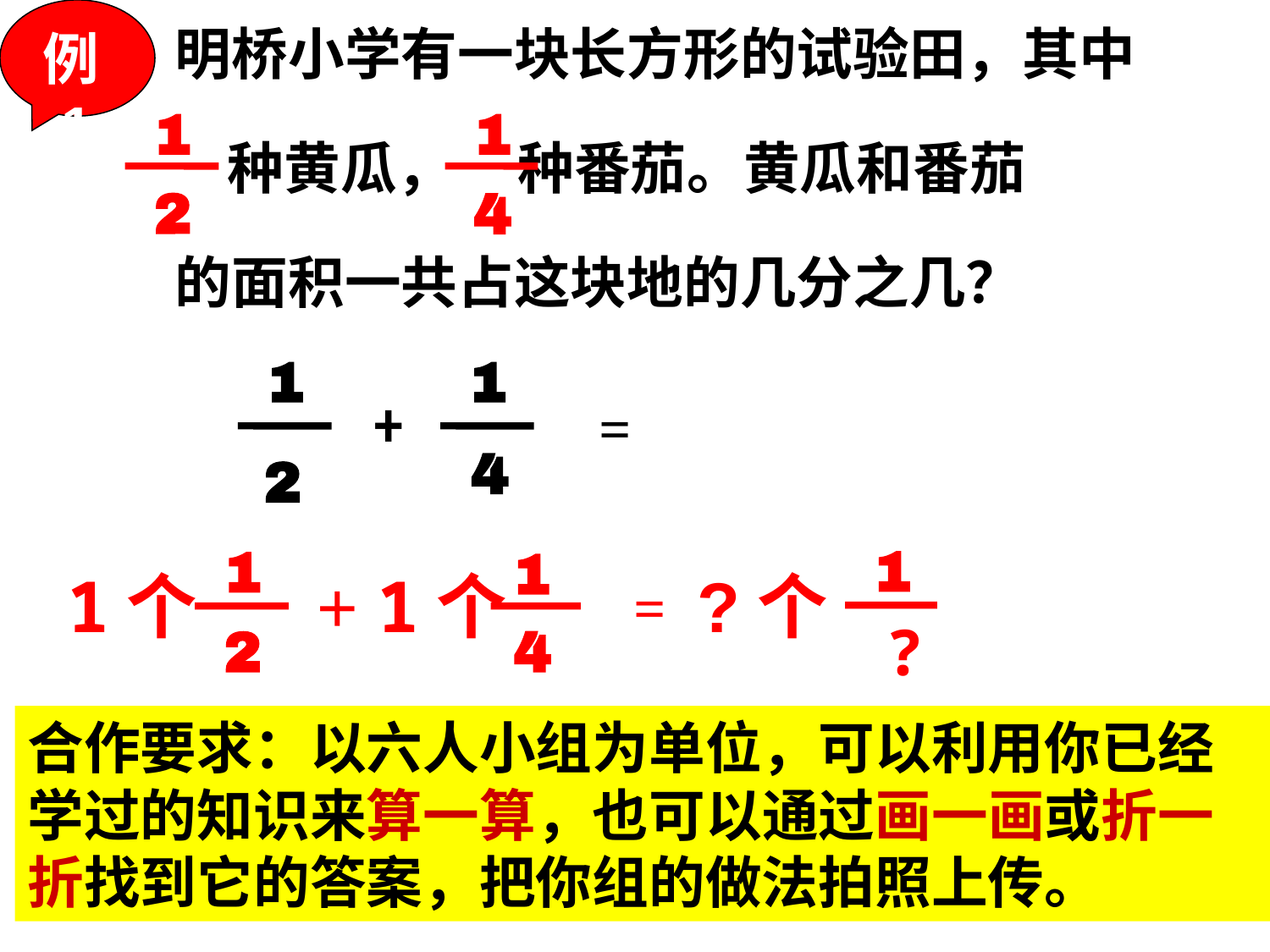

例1
明桥小学有一块长方形的试验田，其中

   种黄瓜，     种番茄。黄瓜和番茄

的面积一共占这块地的几分之几？

 1
 1
 2
 4

 1
 1
﹢
=
 4
 2

 1
 1
 1
1个
+
1个
?个
=
 2
 4

 ?
合作要求：以六人小组为单位，可以利用你已经学过的知识来算一算，也可以通过画一画或折一折找到它的答案，把你组的做法拍照上传。